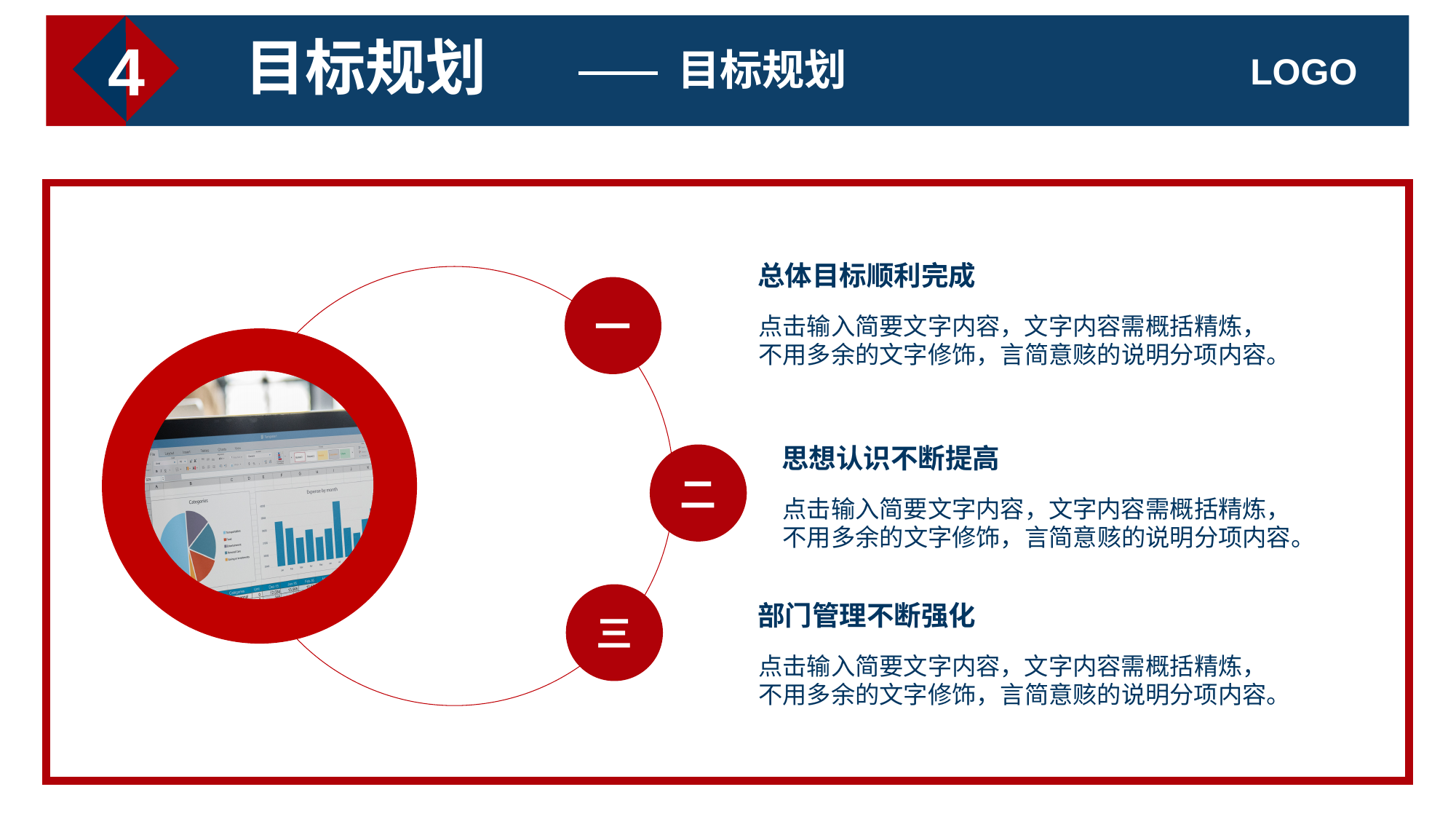

4

目标规划
目标规划
总体目标顺利完成

一
点击输入简要文字内容，文字内容需概括精炼，不用多余的文字修饰，言简意赅的说明分项内容。

思想认识不断提高
二
点击输入简要文字内容，文字内容需概括精炼，不用多余的文字修饰，言简意赅的说明分项内容。
三
部门管理不断强化
点击输入简要文字内容，文字内容需概括精炼，不用多余的文字修饰，言简意赅的说明分项内容。